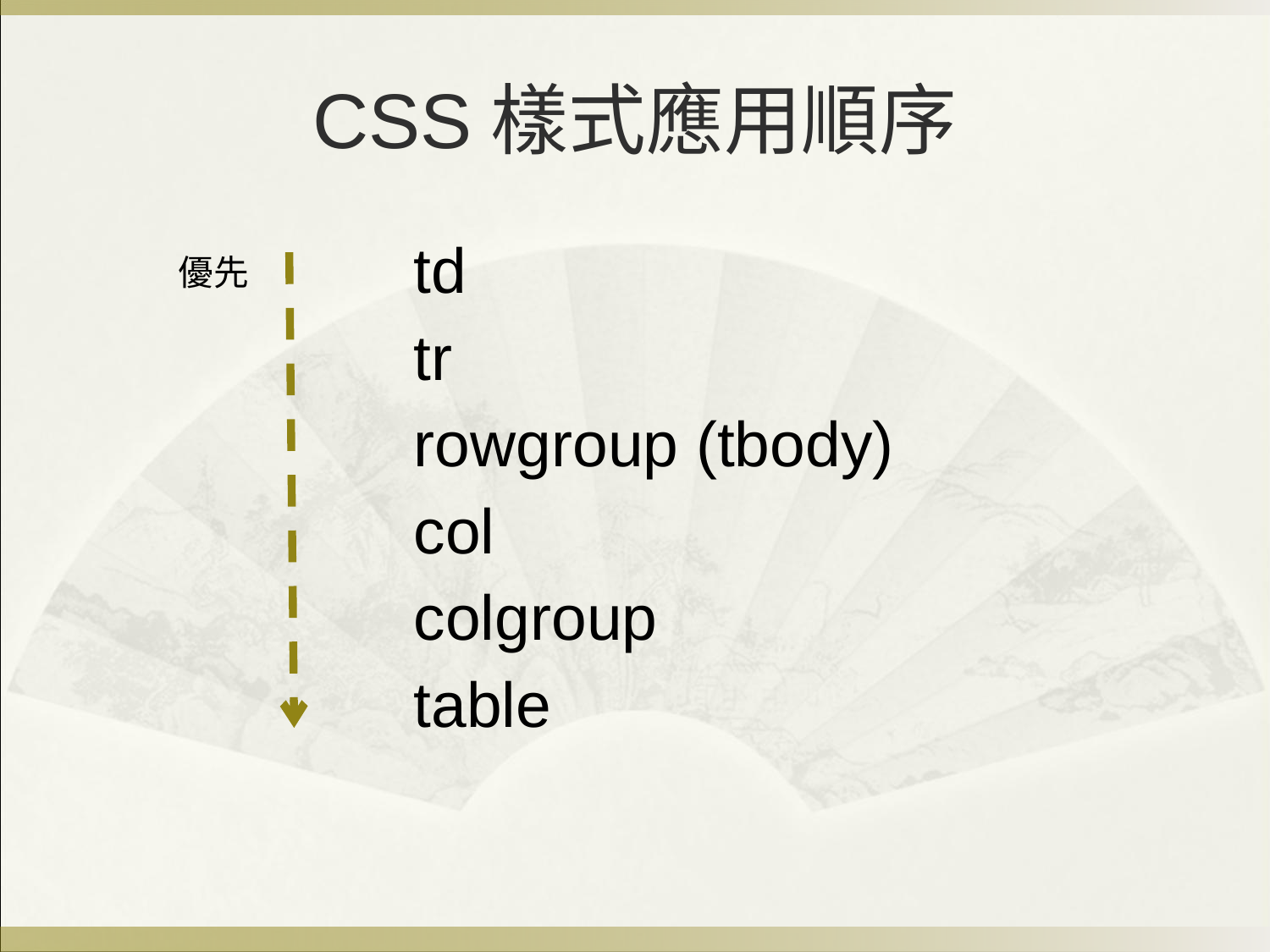

# CSS樣式應用順序
td
tr
rowgroup (tbody)
col
colgroup
table
優先